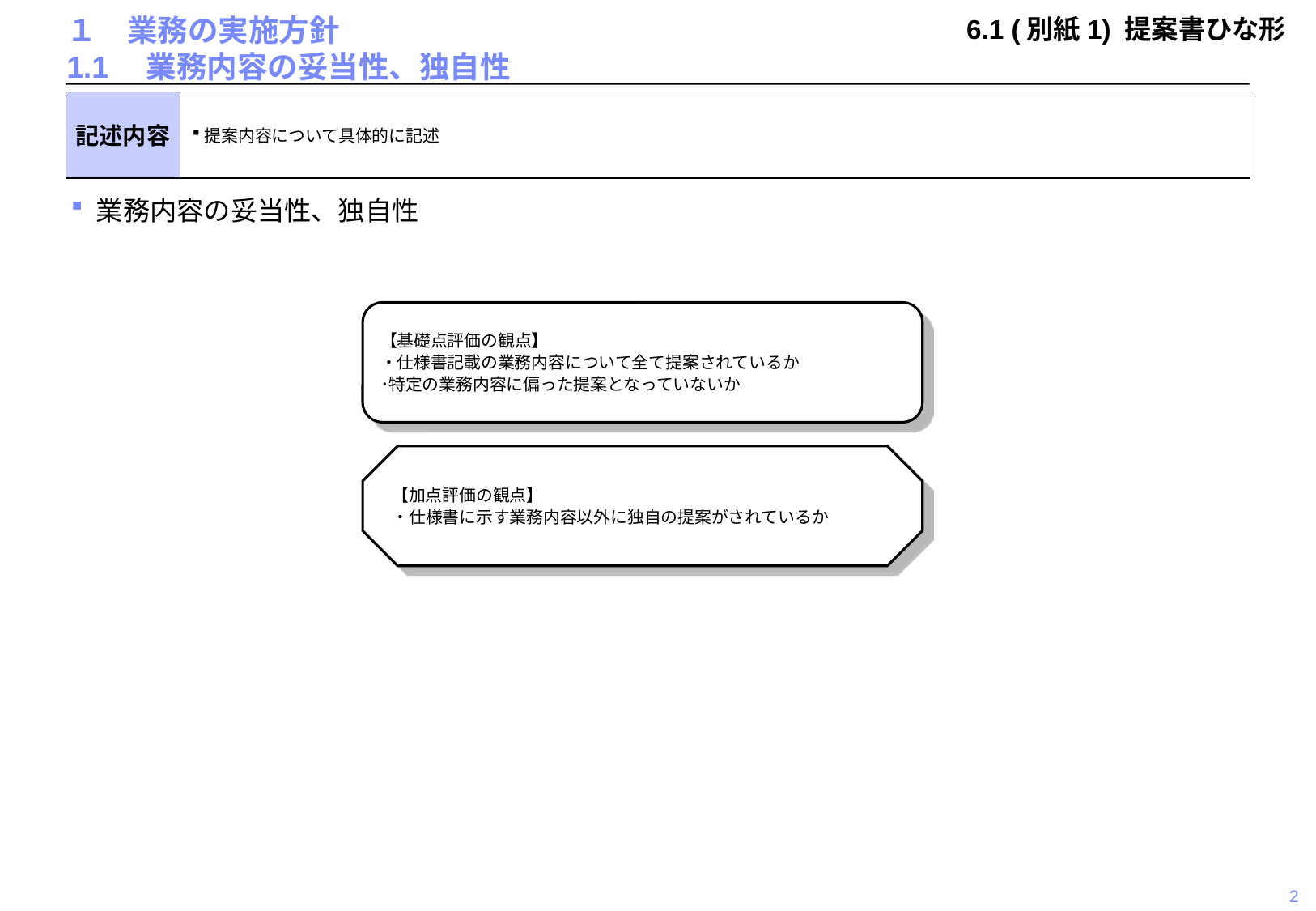

6.1 (別紙1) 提案書ひな形
# １　業務の実施方針 1.1　業務内容の妥当性、独自性
記述内容
提案内容について具体的に記述
業務内容の妥当性、独自性

【基礎点評価の観点】
・仕様書記載の業務内容について全て提案されているか
･特定の業務内容に偏った提案となっていないか
【加点評価の観点】
・仕様書に示す業務内容以外に独自の提案がされているか
2